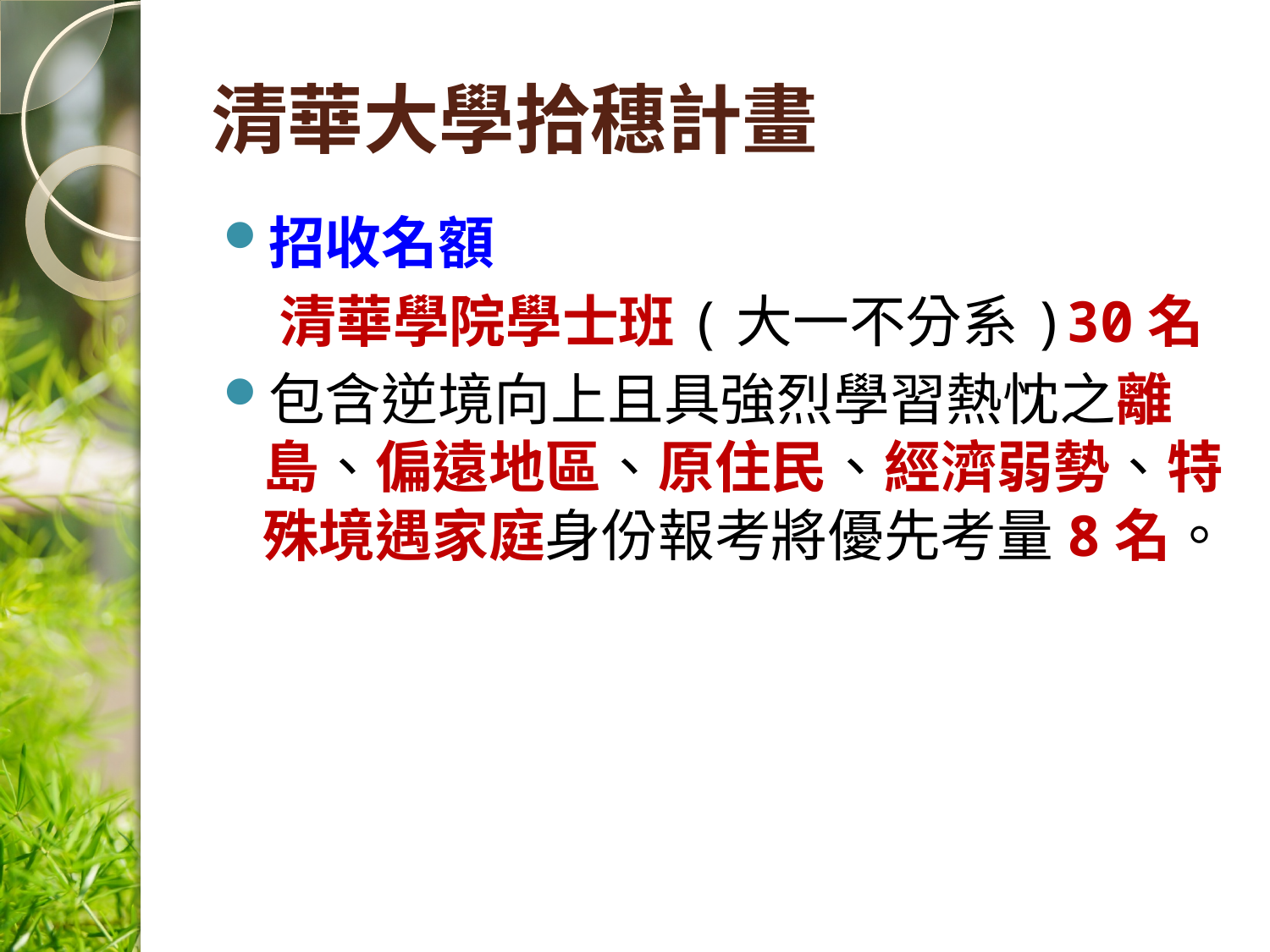

# 清華大學拾穗計畫
招收名額
　清華學院學士班(大一不分系)30名
包含逆境向上且具強烈學習熱忱之離島、偏遠地區、原住民、經濟弱勢、特殊境遇家庭身份報考將優先考量8名。